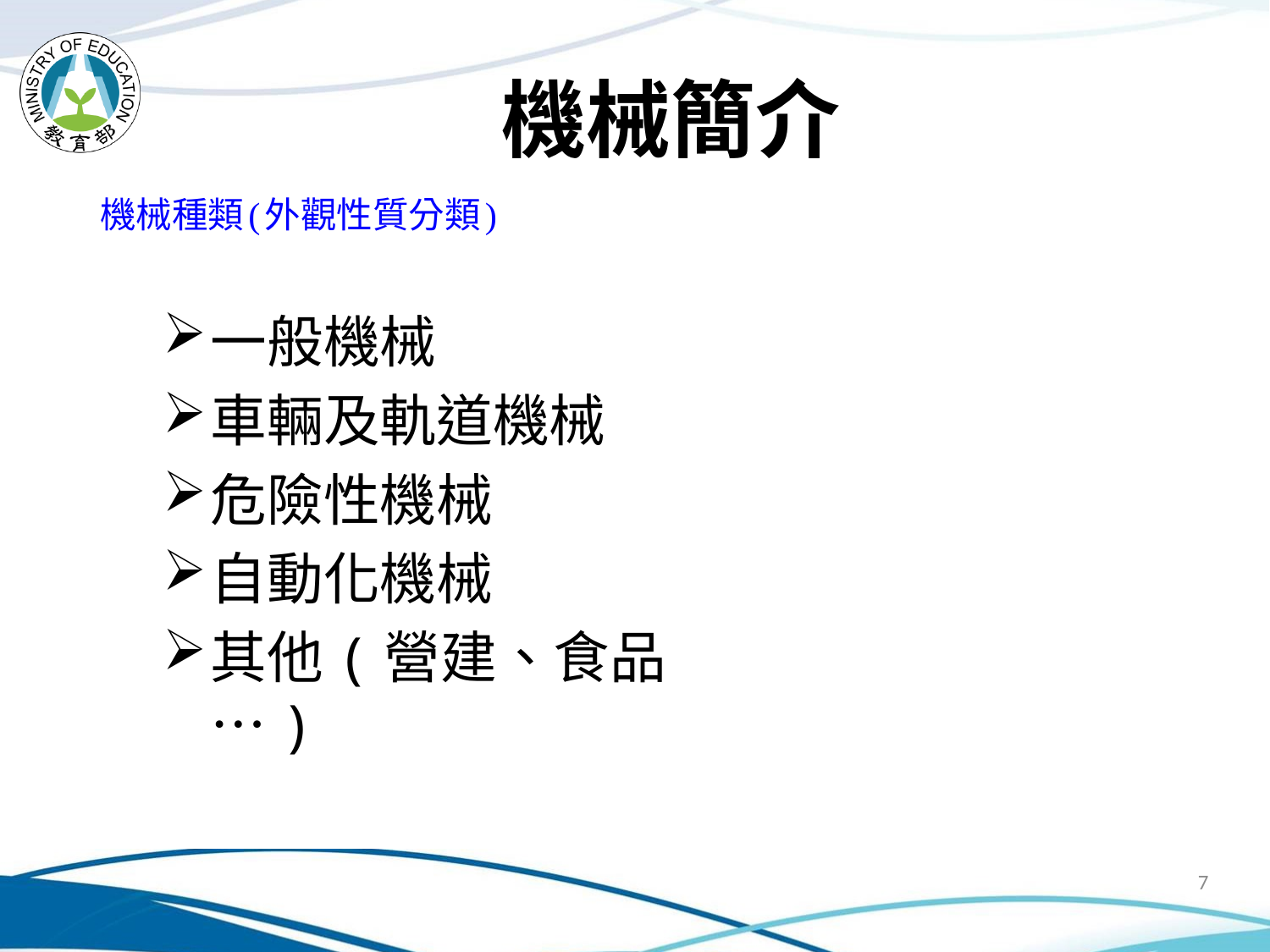

# 機械簡介
 機械種類(外觀性質分類)
一般機械
車輛及軌道機械
危險性機械
自動化機械
其他(營建、食品…)
7